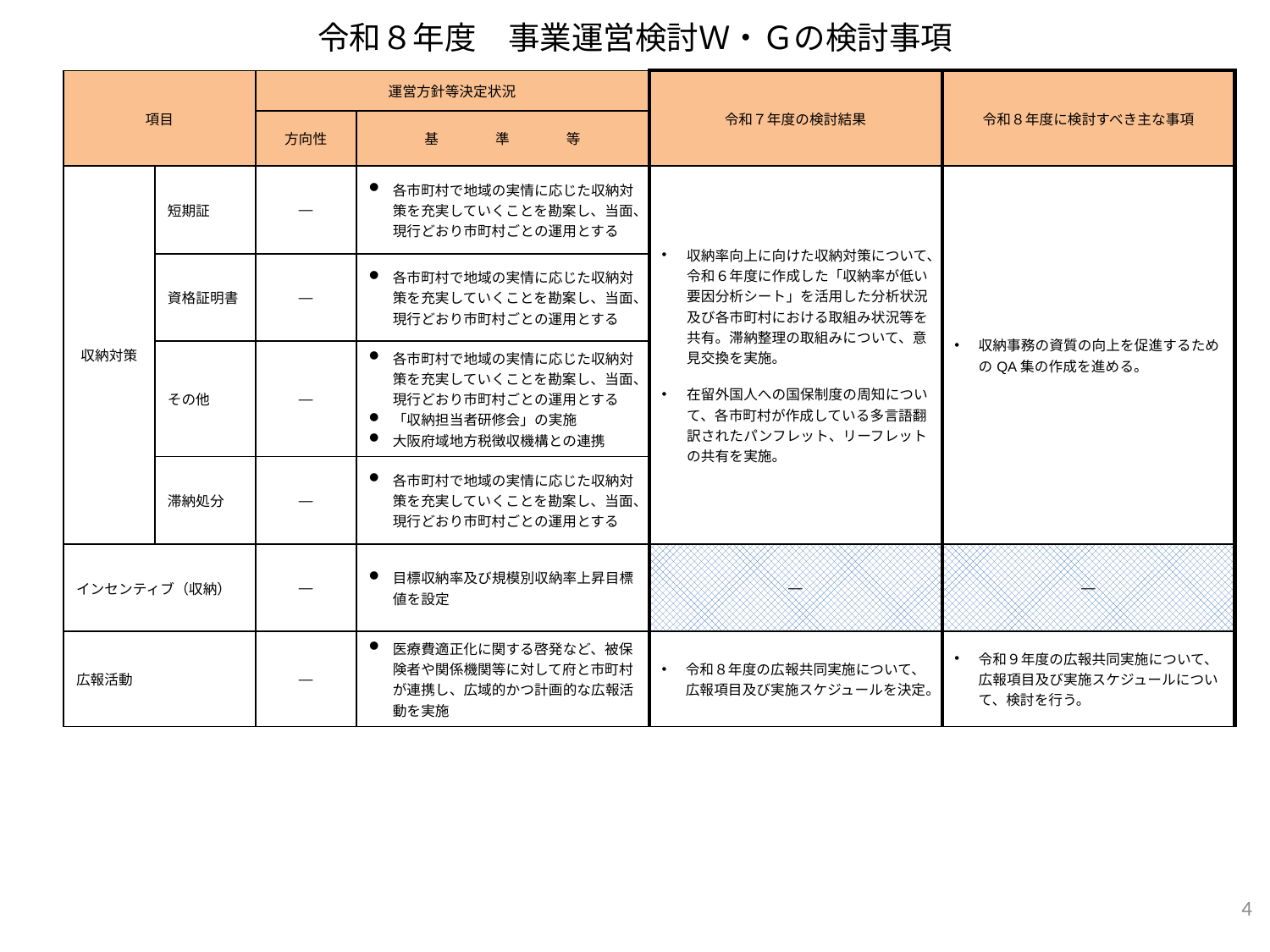

# 令和８年度　事業運営検討Ｗ・Ｇの検討事項
| 項目 |  | 運営方針等決定状況 |  | 令和７年度の検討結果 | 令和８年度に検討すべき主な事項 |
| --- | --- | --- | --- | --- | --- |
|  |  | 方向性 | 基　　　　準　　　　等 |  |  |
| 収納対策 | 短期証 | ― | 各市町村で地域の実情に応じた収納対策を充実していくことを勘案し、当面、現行どおり市町村ごとの運用とする | 収納率向上に向けた収納対策について、令和６年度に作成した「収納率が低い要因分析シート」を活用した分析状況及び各市町村における取組み状況等を共有。滞納整理の取組みについて、意見交換を実施。 在留外国人への国保制度の周知について、各市町村が作成している多言語翻訳されたパンフレット、リーフレットの共有を実施。 | 収納事務の資質の向上を促進するためのQA集の作成を進める。 |
|  | 資格証明書 | ― | 各市町村で地域の実情に応じた収納対策を充実していくことを勘案し、当面、現行どおり市町村ごとの運用とする |  |  |
|  | その他 | ― | 各市町村で地域の実情に応じた収納対策を充実していくことを勘案し、当面、現行どおり市町村ごとの運用とする 「収納担当者研修会」の実施 大阪府域地方税徴収機構との連携 | 収納率向上に向けた収納対策について、引続き検討を進める。 | 収納率向上に向けた収納対策について、引続き検討を進める。 |
|  | 滞納処分 | ― | 各市町村で地域の実情に応じた収納対策を充実していくことを勘案し、当面、現行どおり市町村ごとの運用とする |  |  |
| インセンティブ（収納） |  | ― | 目標収納率及び規模別収納率上昇目標値を設定 | ― | ― |
| 広報活動 |  | ― | 医療費適正化に関する啓発など、被保険者や関係機関等に対して府と市町村が連携し、広域的かつ計画的な広報活動を実施 | 令和８年度の広報共同実施について、広報項目及び実施スケジュールを決定。 | 令和９年度の広報共同実施について、広報項目及び実施スケジュールについて、検討を行う。 |
4